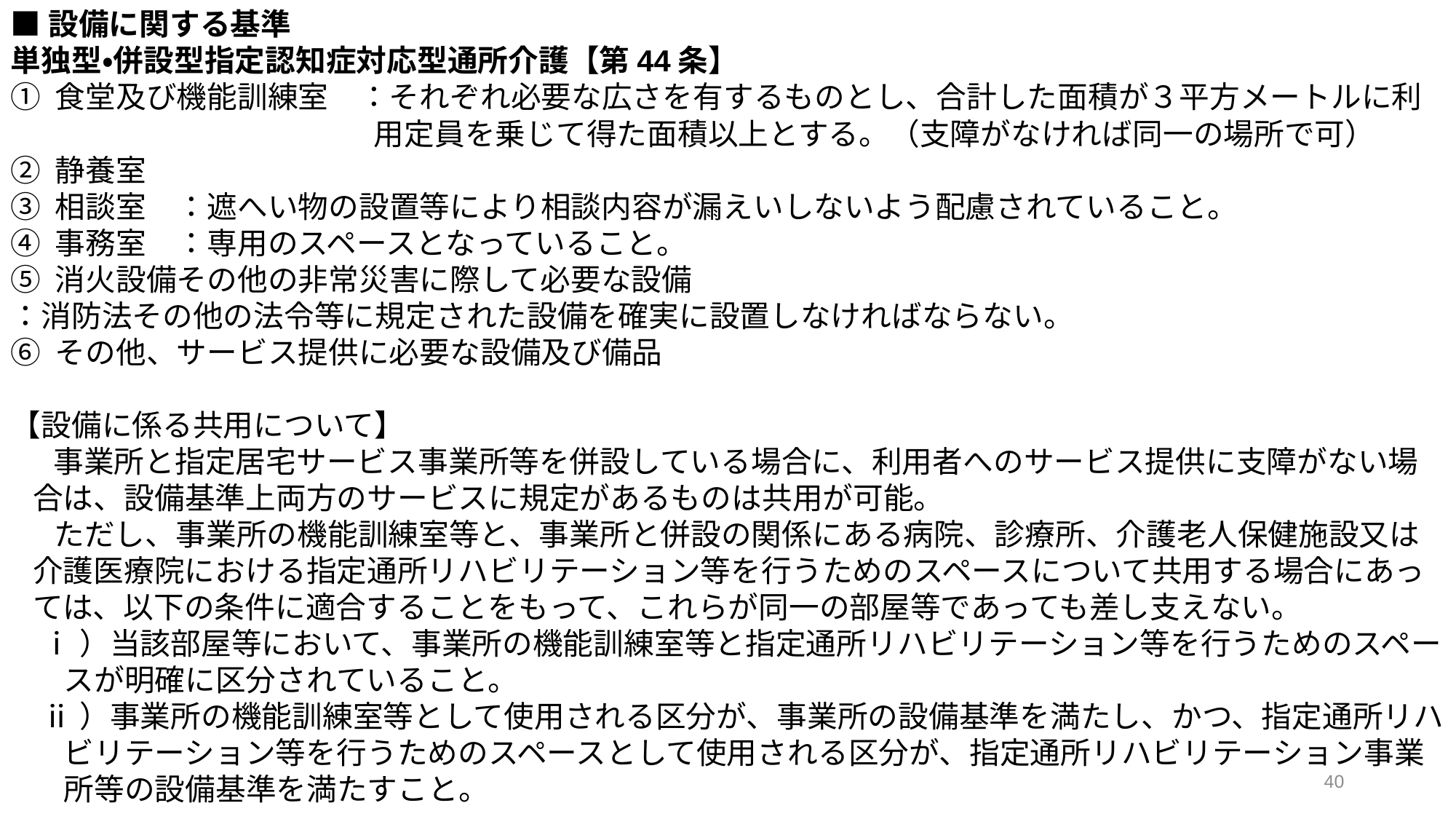

■設備に関する基準
単独型・併設型指定認知症対応型通所介護【第44条】
① 食堂及び機能訓練室　：それぞれ必要な広さを有するものとし、合計した面積が３平方メートルに利用定員を乗じて得た面積以上とする。（支障がなければ同一の場所で可）
② 静養室
③ 相談室　：遮へい物の設置等により相談内容が漏えいしないよう配慮されていること。
④ 事務室　：専用のスペースとなっていること。
⑤ 消火設備その他の非常災害に際して必要な設備
：消防法その他の法令等に規定された設備を確実に設置しなければならない。
⑥ その他、サービス提供に必要な設備及び備品

【設備に係る共用について】
事業所と指定居宅サービス事業所等を併設している場合に、利用者へのサービス提供に支障がない場合は、設備基準上両方のサービスに規定があるものは共用が可能。
ただし、事業所の機能訓練室等と、事業所と併設の関係にある病院、診療所、介護老人保健施設又は介護医療院における指定通所リハビリテーション等を行うためのスペースについて共用する場合にあっては、以下の条件に適合することをもって、これらが同一の部屋等であっても差し支えない。
ⅰ）当該部屋等において、事業所の機能訓練室等と指定通所リハビリテーション等を行うためのスペースが明確に区分されていること。
ⅱ）事業所の機能訓練室等として使用される区分が、事業所の設備基準を満たし、かつ、指定通所リハビリテーション等を行うためのスペースとして使用される区分が、指定通所リハビリテーション事業所等の設備基準を満たすこと。
40